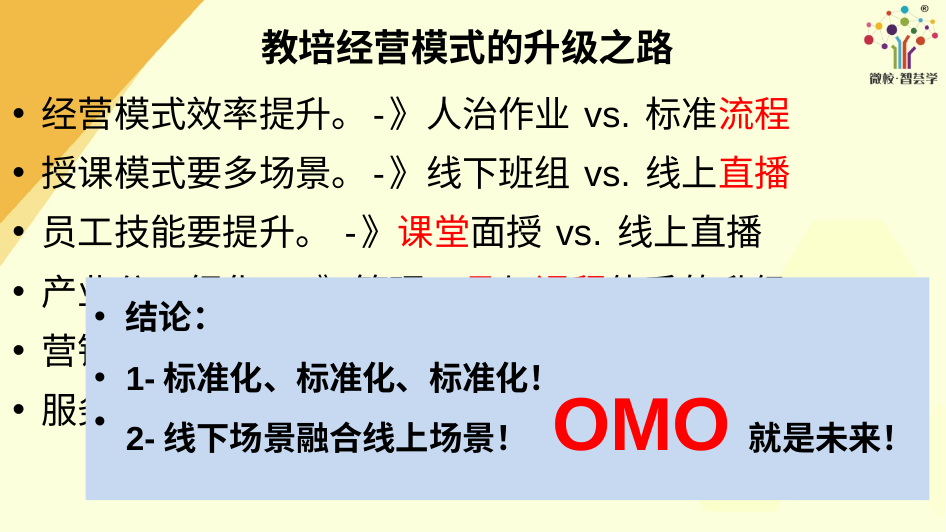

教培经营模式的升级之路
经营模式效率提升。-》人治作业 vs. 标准流程
授课模式要多场景。-》线下班组 vs. 线上直播
员工技能要提升。 -》课堂面授 vs. 线上直播
产业分工细化。-》管理工具与课程体系的升级
营销场景升级。 -》传统线下+在线品牌经营
服务体验升级。 -》单一目标 vs. 服务体验
结论：
1-标准化、标准化、标准化！
2-线下场景融合线上场景！  OMO就是未来！